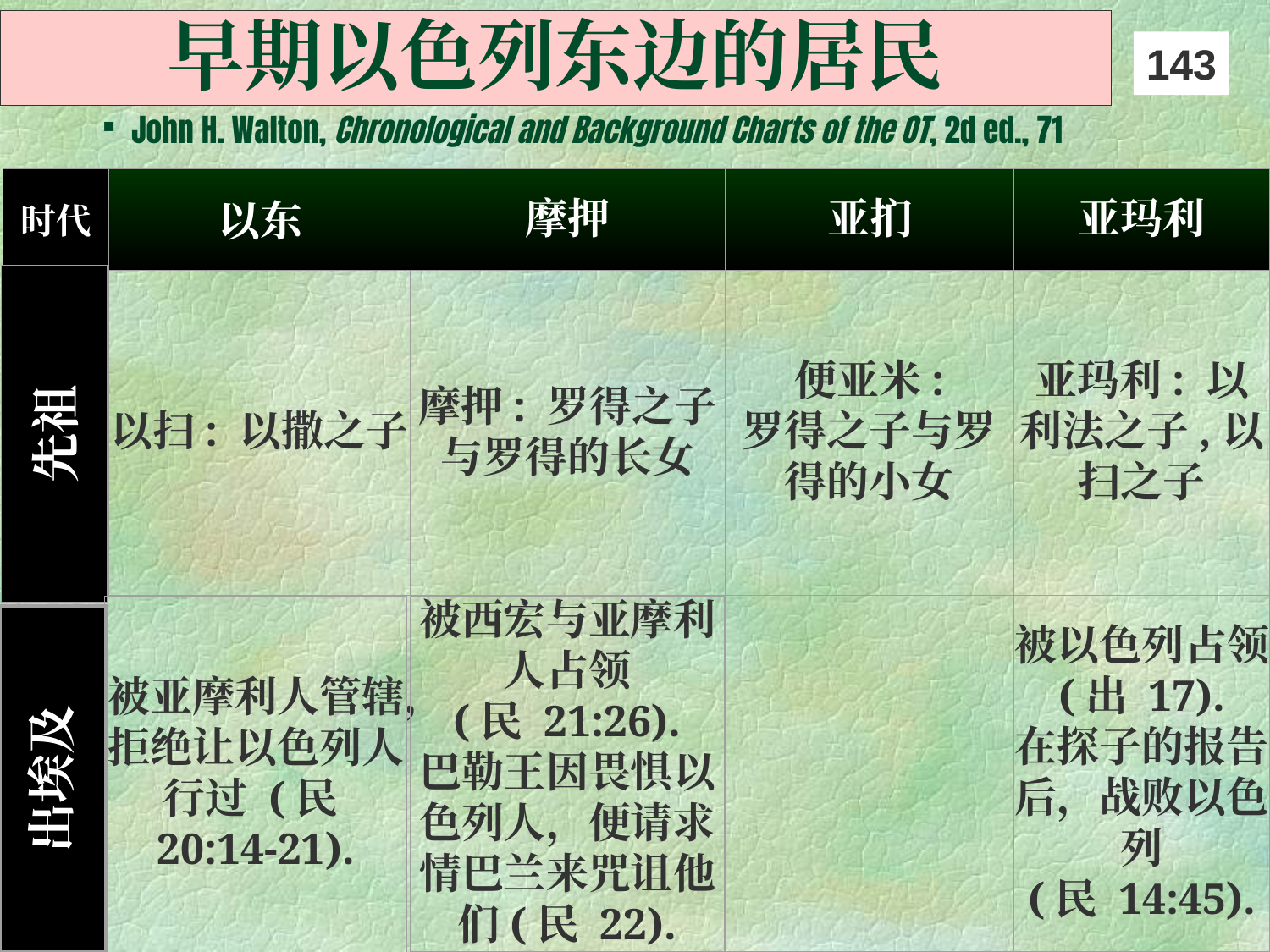

# 早期以色列东边的居民
143
John H. Walton, Chronological and Background Charts of the OT, 2d ed., 71

时代

以东

摩押

亚扪

亚玛利

以扫: 以撒之子

便亚米:
罗得之子与罗得的小女

亚玛利: 以利法之子,以扫之子

摩押: 罗得之子与罗得的长女

先祖

被西宏与亚摩利人占领
(民 21:26).
巴勒王因畏惧以色列人，便请求情巴兰来咒诅他们(民 22).

被以色列占领
(出 17).
在探子的报告后，战败以色列
(民 14:45).

被亚摩利人管辖，拒绝让以色列人行过 (民20:14-21).

出埃及